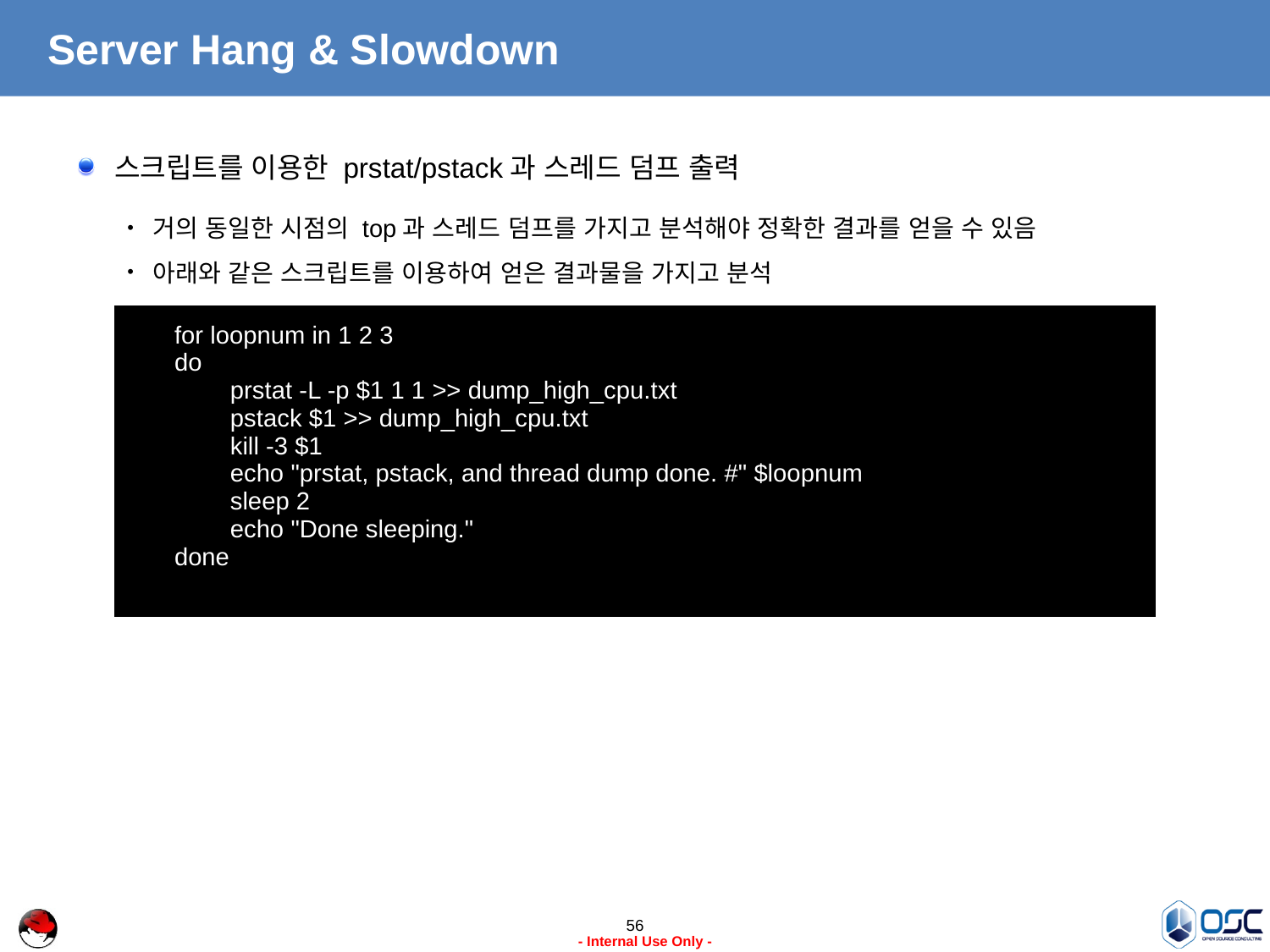

# Server Hang & Slowdown
스크립트를 이용한 prstat/pstack과 스레드 덤프 출력
거의 동일한 시점의 top과 스레드 덤프를 가지고 분석해야 정확한 결과를 얻을 수 있음
아래와 같은 스크립트를 이용하여 얻은 결과물을 가지고 분석
| for loopnum in 1 2 3 do prstat -L -p $1 1 1 >> dump\_high\_cpu.txt pstack $1 >> dump\_high\_cpu.txt kill -3 $1 echo "prstat, pstack, and thread dump done. #" $loopnum sleep 2 echo "Done sleeping." done |
| --- |